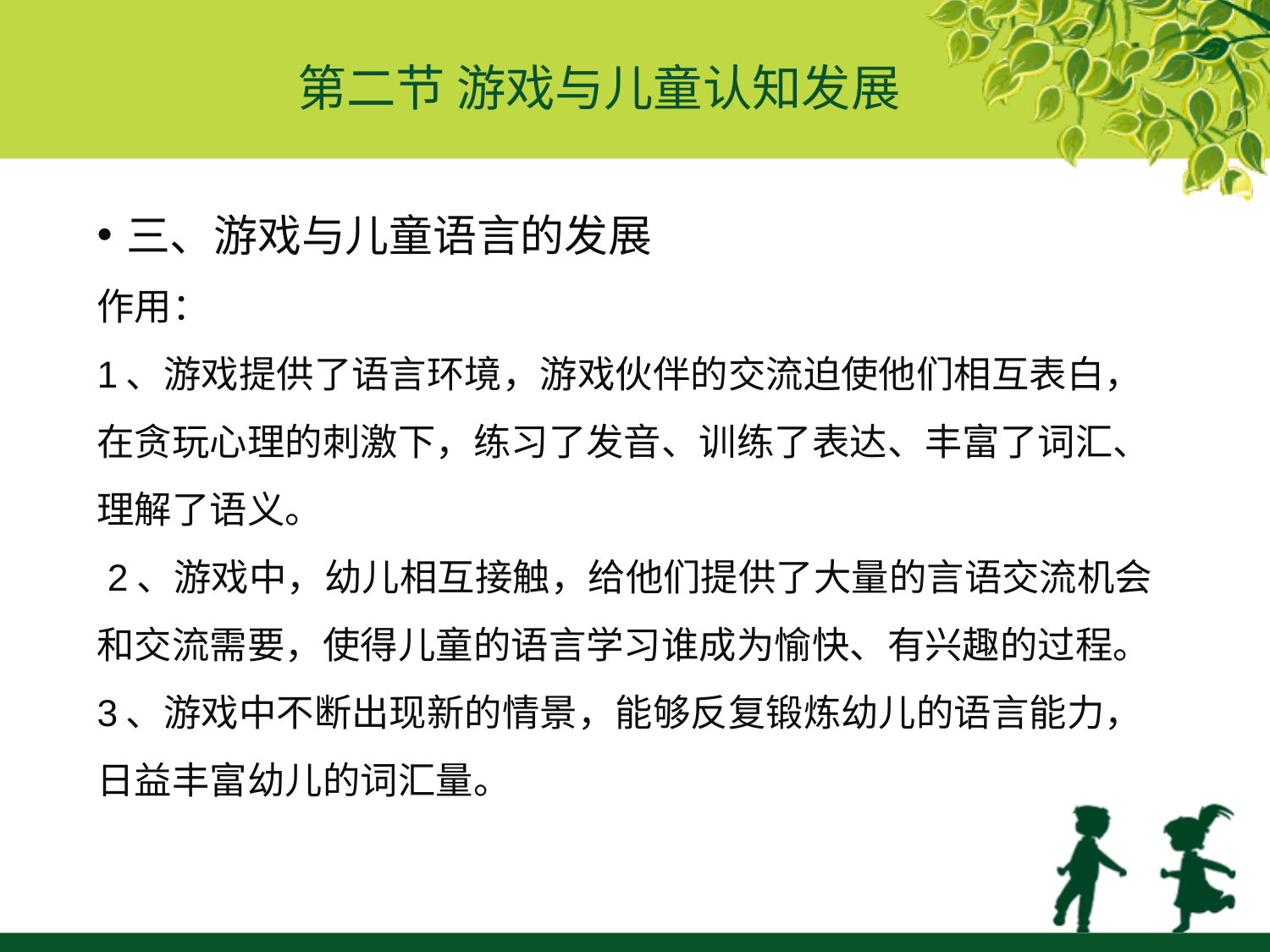

# 第二节 游戏与儿童认知发展
三、游戏与儿童语言的发展
作用：
1、游戏提供了语言环境，游戏伙伴的交流迫使他们相互表白，在贪玩心理的刺激下，练习了发音、训练了表达、丰富了词汇、理解了语义。
 2、游戏中，幼儿相互接触，给他们提供了大量的言语交流机会和交流需要，使得儿童的语言学习谁成为愉快、有兴趣的过程。
3、游戏中不断出现新的情景，能够反复锻炼幼儿的语言能力，日益丰富幼儿的词汇量。